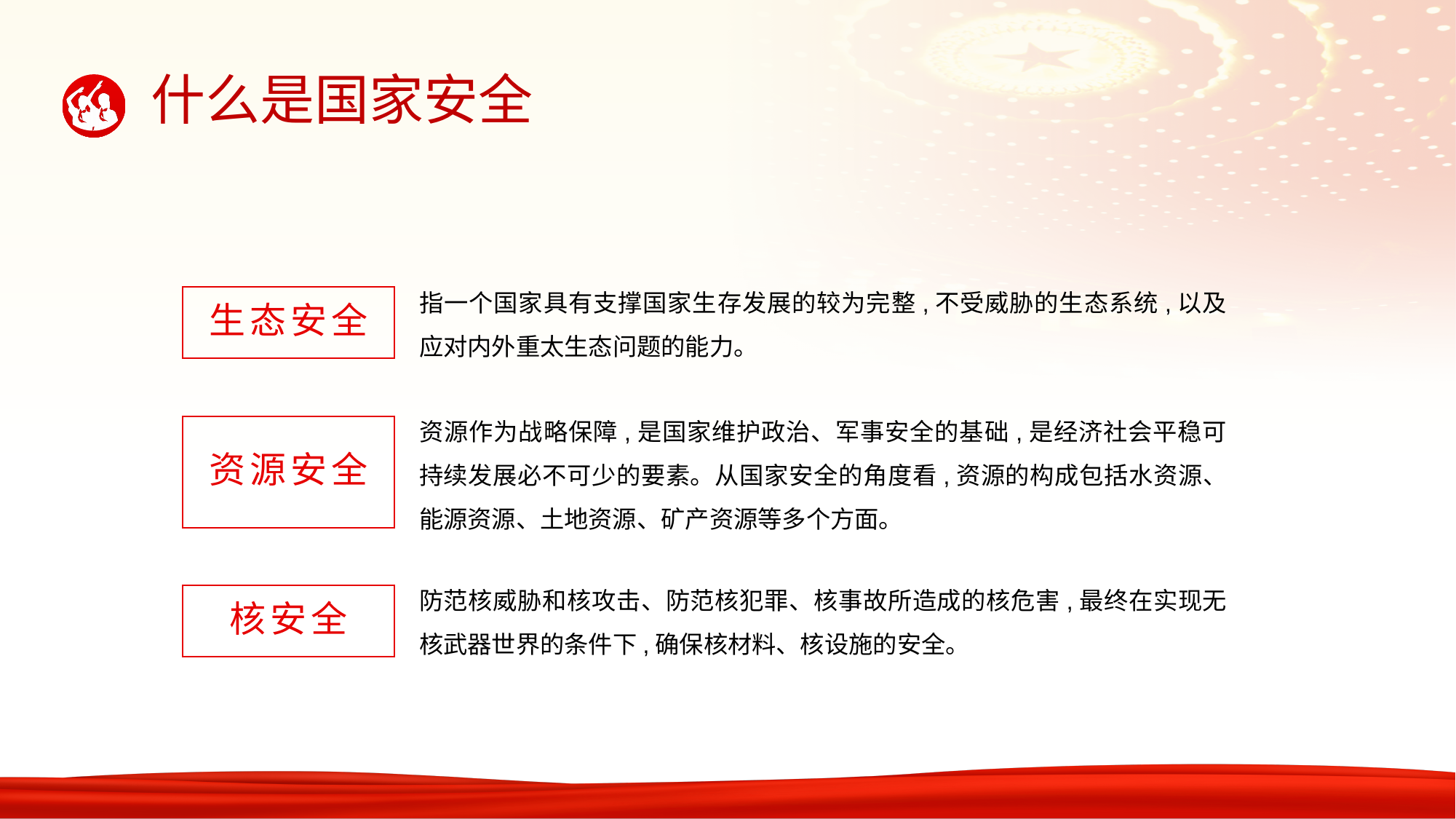

指一个国家具有支撑国家生存发展的较为完整,不受威胁的生态系统,以及应对内外重太生态问题的能力。
生态安全
资源作为战略保障,是国家维护政治、军事安全的基础,是经济社会平稳可持续发展必不可少的要素。从国家安全的角度看,资源的构成包括水资源、能源资源、土地资源、矿产资源等多个方面。
资源安全
防范核威胁和核攻击、防范核犯罪、核事故所造成的核危害,最终在实现无核武器世界的条件下,确保核材料、核设施的安全。
核安全